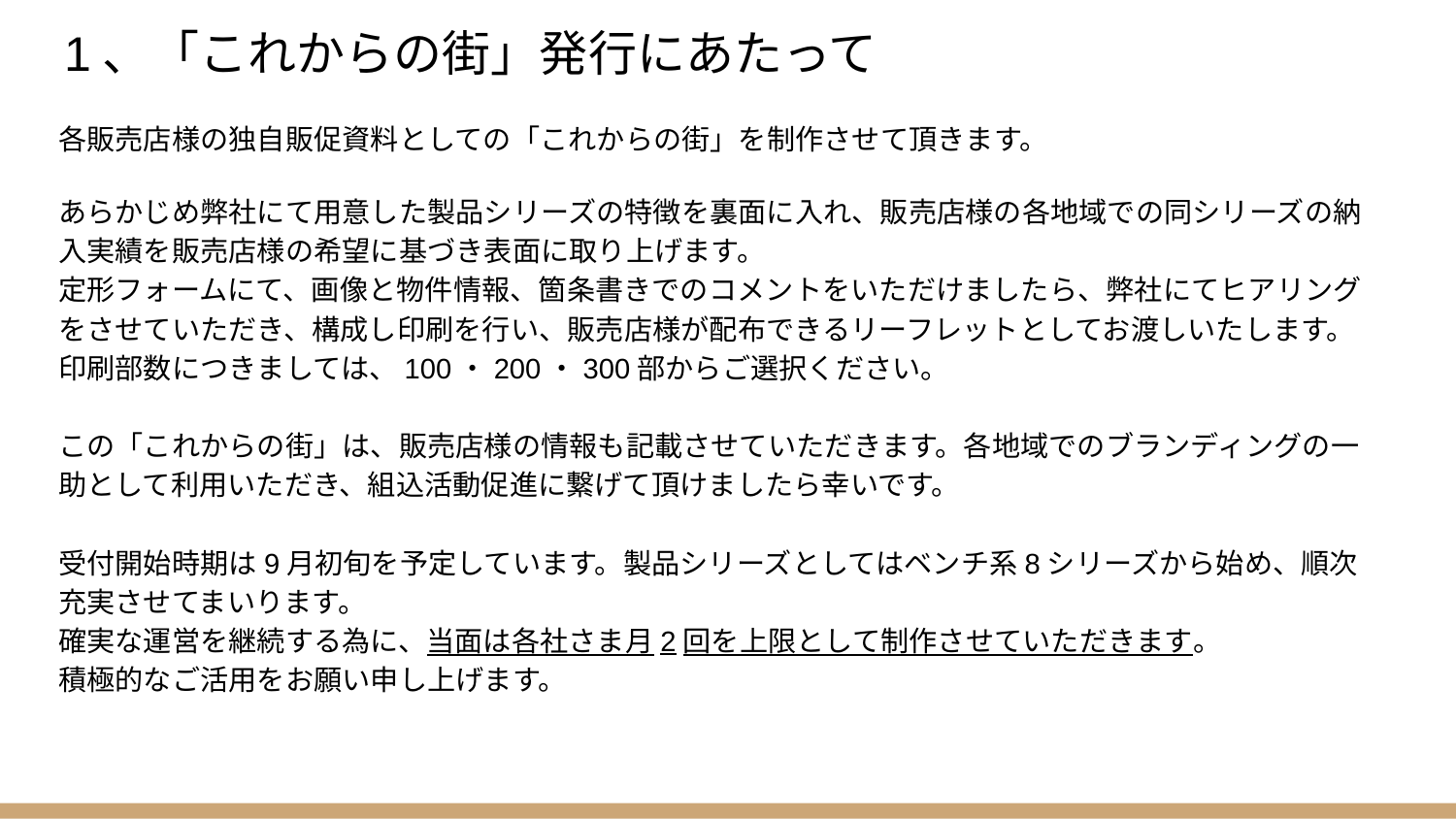

# 1、「これからの街」発行にあたって
各販売店様の独自販促資料としての「これからの街」を制作させて頂きます。
あらかじめ弊社にて用意した製品シリーズの特徴を裏面に入れ、販売店様の各地域での同シリーズの納入実績を販売店様の希望に基づき表面に取り上げます。
定形フォームにて、画像と物件情報、箇条書きでのコメントをいただけましたら、弊社にてヒアリングをさせていただき、構成し印刷を行い、販売店様が配布できるリーフレットとしてお渡しいたします。
印刷部数につきましては、100・200・300部からご選択ください。

この「これからの街」は、販売店様の情報も記載させていただきます。各地域でのブランディングの一助として利用いただき、組込活動促進に繋げて頂けましたら幸いです。

受付開始時期は9月初旬を予定しています。製品シリーズとしてはベンチ系8シリーズから始め、順次充実させてまいります。
確実な運営を継続する為に、当面は各社さま月2回を上限として制作させていただきます。
積極的なご活用をお願い申し上げます。